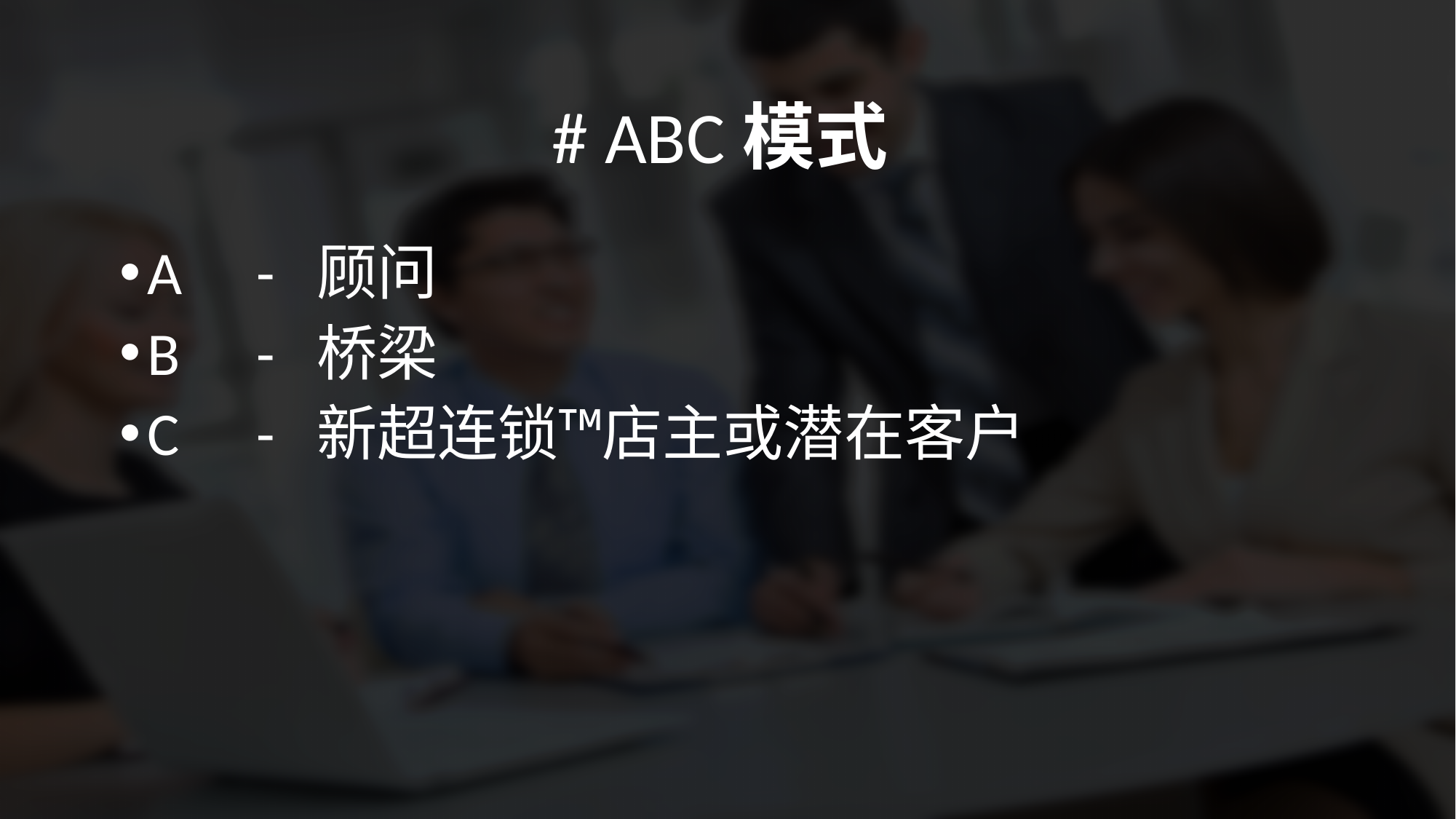

# ABC模式
A 	-  顾问
B	-  桥梁
C	-  新超连锁™店主或潜在客户